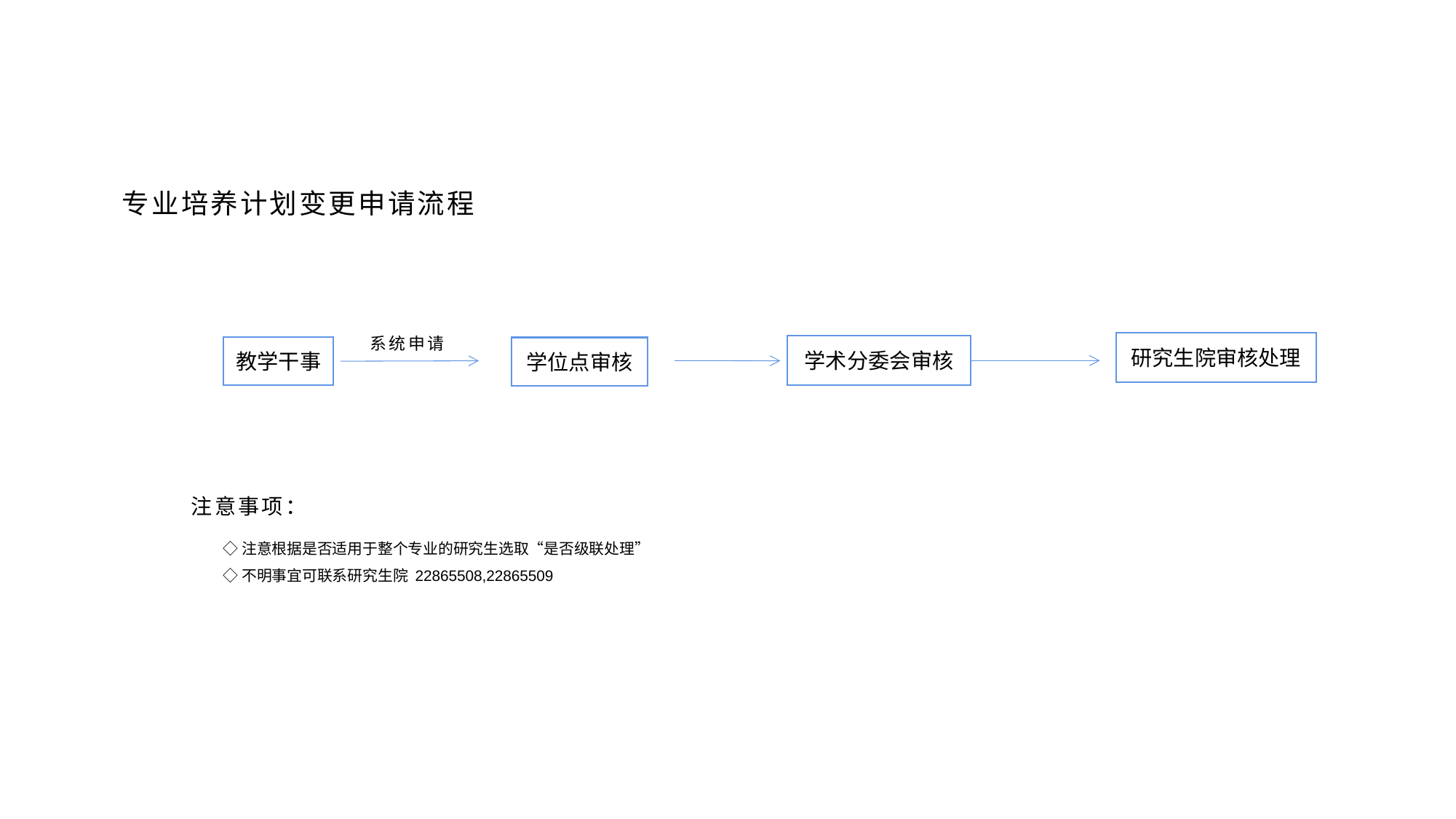

专业培养计划变更申请流程
系统申请
研究生院审核处理
学术分委会审核
教学干事
学位点审核
注意事项：
◇注意根据是否适用于整个专业的研究生选取“是否级联处理”
◇不明事宜可联系研究生院 22865508,22865509